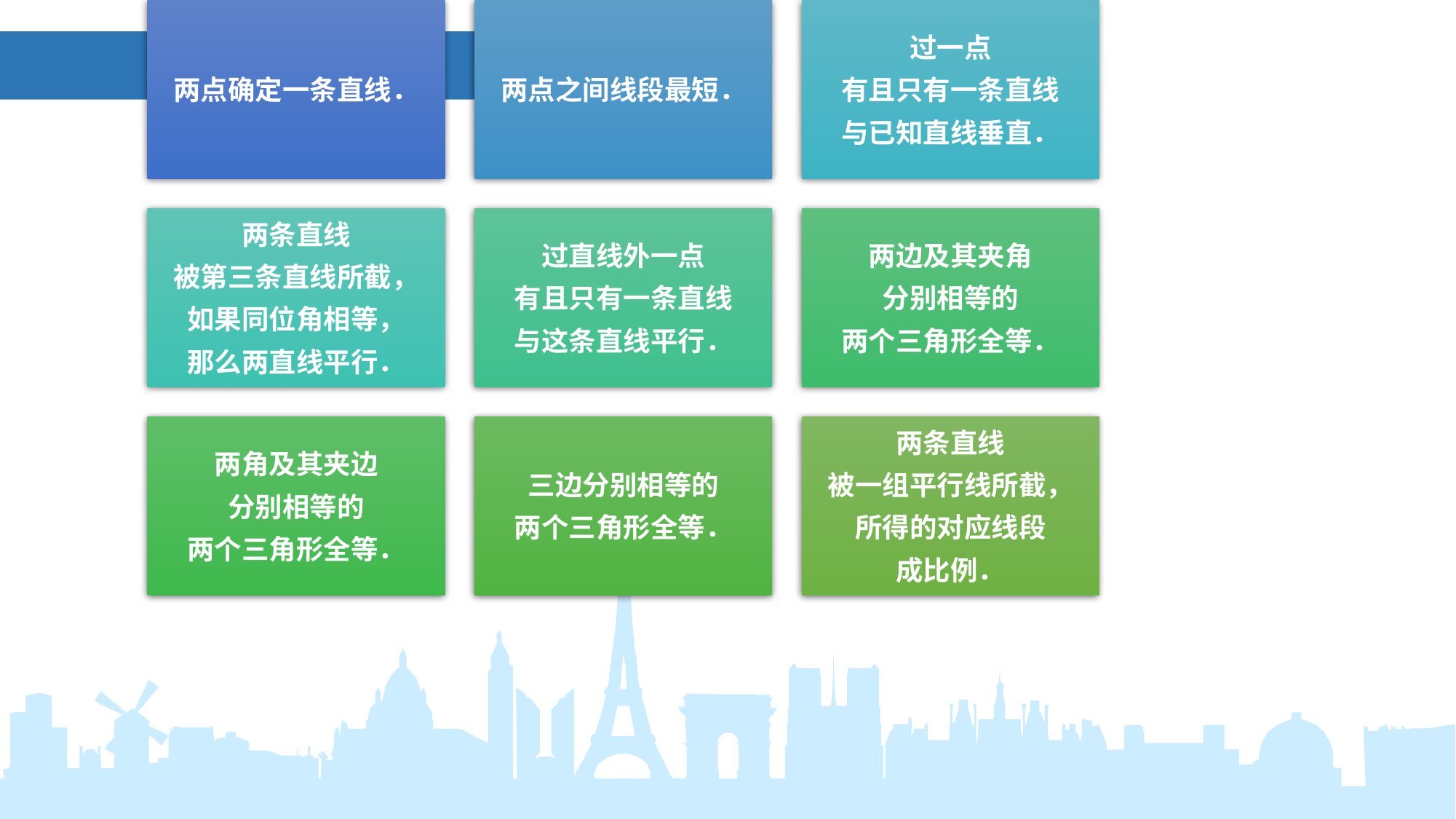

九个基本事实

两点确定一条直线．
两点之间线段最短．
过一点
有且只有一条直线
与已知直线垂直．
两条直线
被第三条直线所截，
如果同位角相等，
那么两直线平行．
过直线外一点
有且只有一条直线
与这条直线平行．
两边及其夹角
分别相等的
两个三角形全等．
两角及其夹边
分别相等的
两个三角形全等．
三边分别相等的
两个三角形全等．
两条直线
被一组平行线所截，
所得的对应线段
成比例．